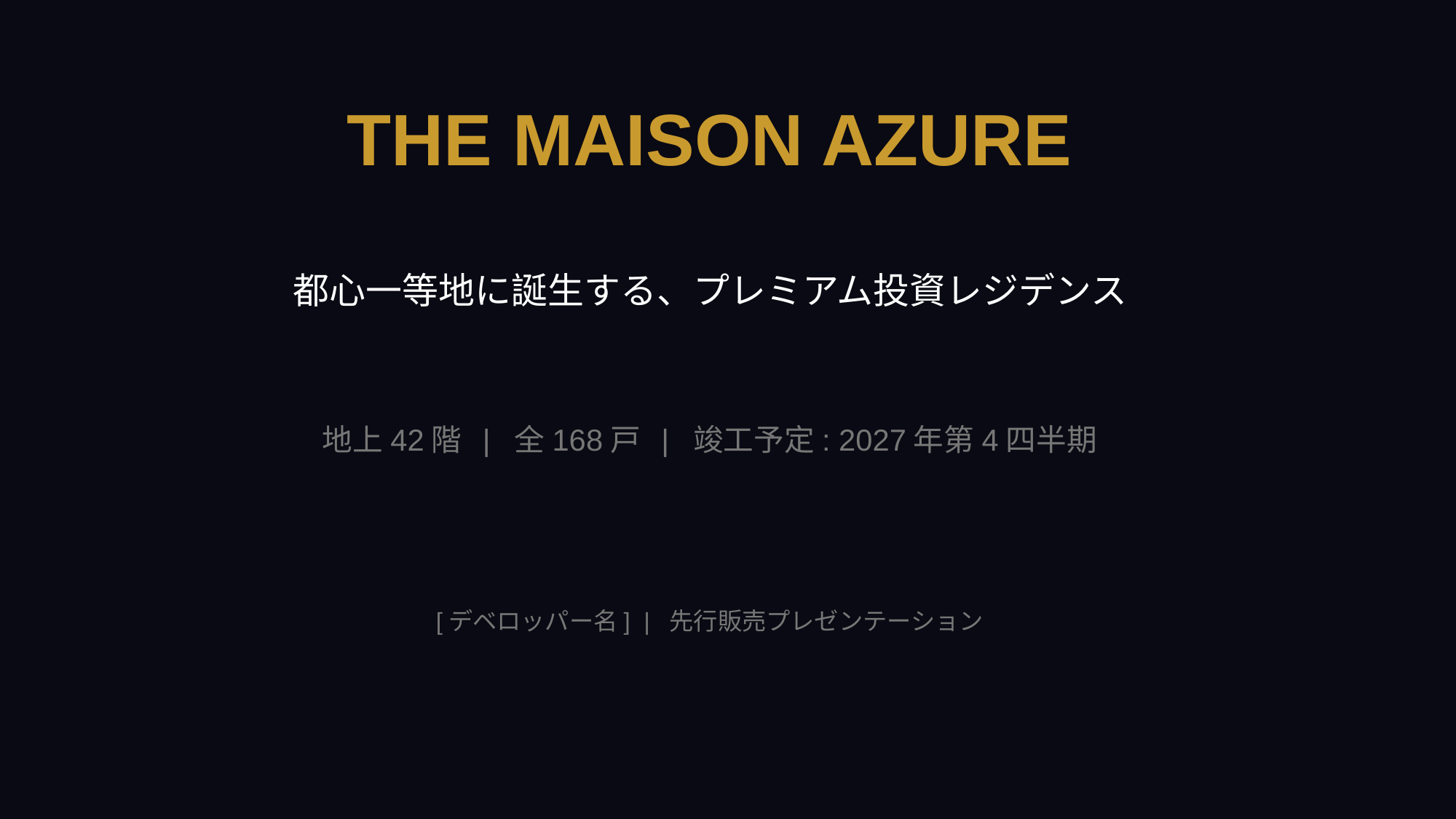

THE MAISON AZURE
都心一等地に誕生する、プレミアム投資レジデンス
地上42階  |  全168戸  |  竣工予定: 2027年第4四半期
[デベロッパー名]  |  先行販売プレゼンテーション